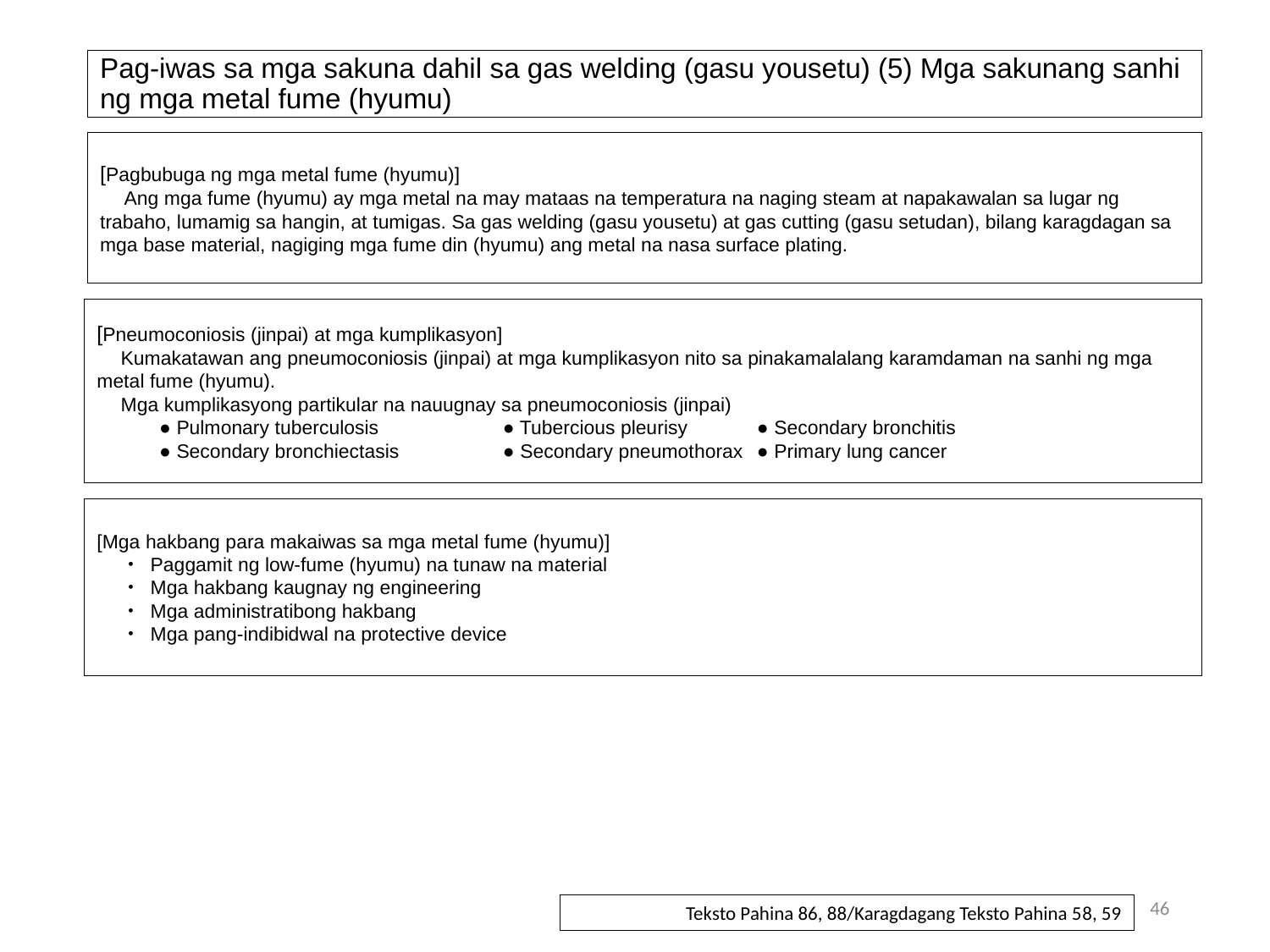

# Pag-iwas sa mga sakuna dahil sa gas welding (gasu yousetu) (5) Mga sakunang sanhi ng mga metal fume (hyumu)
[Pagbubuga ng mga metal fume (hyumu)]
　Ang mga fume (hyumu) ay mga metal na may mataas na temperatura na naging steam at napakawalan sa lugar ng trabaho, lumamig sa hangin, at tumigas. Sa gas welding (gasu yousetu) at gas cutting (gasu setudan), bilang karagdagan sa mga base material, nagiging mga fume din (hyumu) ang metal na nasa surface plating.
[Pneumoconiosis (jinpai) at mga kumplikasyon]
　Kumakatawan ang pneumoconiosis (jinpai) at mga kumplikasyon nito sa pinakamalalang karamdaman na sanhi ng mga metal fume (hyumu).
　Mga kumplikasyong partikular na nauugnay sa pneumoconiosis (jinpai)
● Pulmonary tuberculosis	● Tubercious pleurisy	● Secondary bronchitis
● Secondary bronchiectasis	● Secondary pneumothorax	● Primary lung cancer
[Mga hakbang para makaiwas sa mga metal fume (hyumu)]
・ Paggamit ng low-fume (hyumu) na tunaw na material
・ Mga hakbang kaugnay ng engineering
・ Mga administratibong hakbang
・ Mga pang-indibidwal na protective device
46
Teksto Pahina 86, 88/Karagdagang Teksto Pahina 58, 59